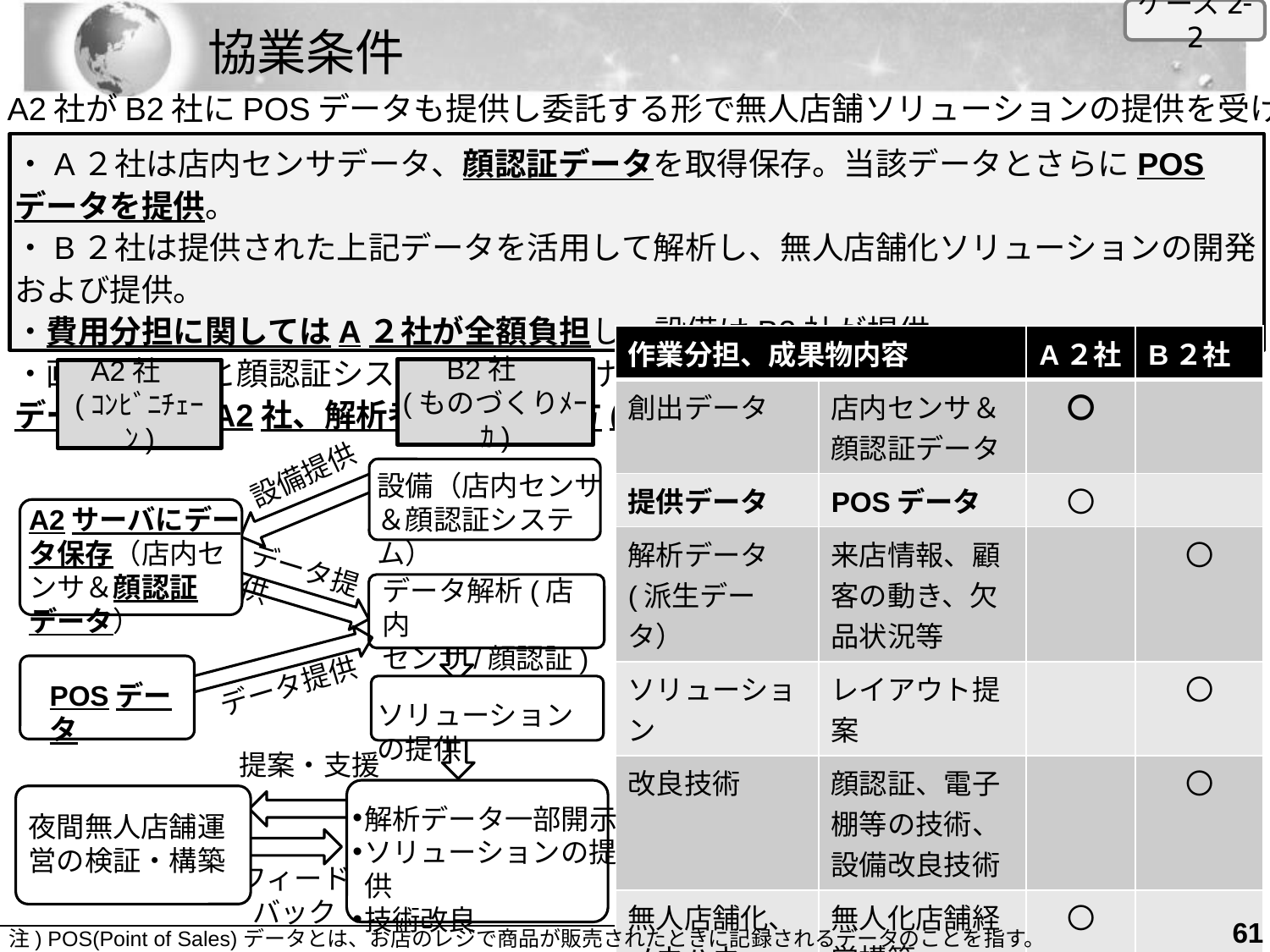

ケース2-2
# 協業条件
A2社がB2社にPOSデータも提供し委託する形で無人店舗ソリューションの提供を受ける。
・A２社は店内センサデータ、顔認証データを取得保存。当該データとさらにPOSデータを提供。
・B２社は提供された上記データを活用して解析し、無人店舗化ソリューションの開発および提供。
・費用分担に関してはA２社が全額負担し、設備はB2社が提供。
・画像データと顔認証システムとの紐づけらられた一般顧客の個人情報取扱業者は、データ保有者A2社、解析者B2社の両方(共同利用者)。
| 作業分担、成果物内容 |  | A２社 | B２社 |
| --- | --- | --- | --- |
| 創出データ | 店内センサ＆顔認証データ | 〇 |  |
| 提供データ | POSデータ | 〇 |  |
| 解析データ (派生データ） | 来店情報、顧客の動き、欠品状況等 |  | 〇 |
| ソリューション | レイアウト提案 |  | 〇 |
| 改良技術 | 顔認証、電子棚等の技術、設備改良技術 |  | 〇 |
| 無人店舗化、ノウハウ | 無人化店舗経営構築 | 〇 |  |
| 費用負担 |  | 〇 |  |
B2社
(ものづくりﾒｰｶ)
A2社
(ｺﾝﾋﾞﾆﾁｪｰﾝ)
設備提供

設備（店内センサ
＆顔認証システム）

A2サーバにデータ保存（店内センサ＆顔認証データ）

データ提供
データ解析(店内
センサ/顔認証)

データ提供
POSデータ

ソリューションの提供

提案・支援

解析データ一部開示
ソリューションの提供
技術改良
夜間無人店舗運営の検証・構築

フィード
バック
61
注) POS(Point of Sales)データとは、お店のレジで商品が販売されたときに記録されるデータのことを指す。